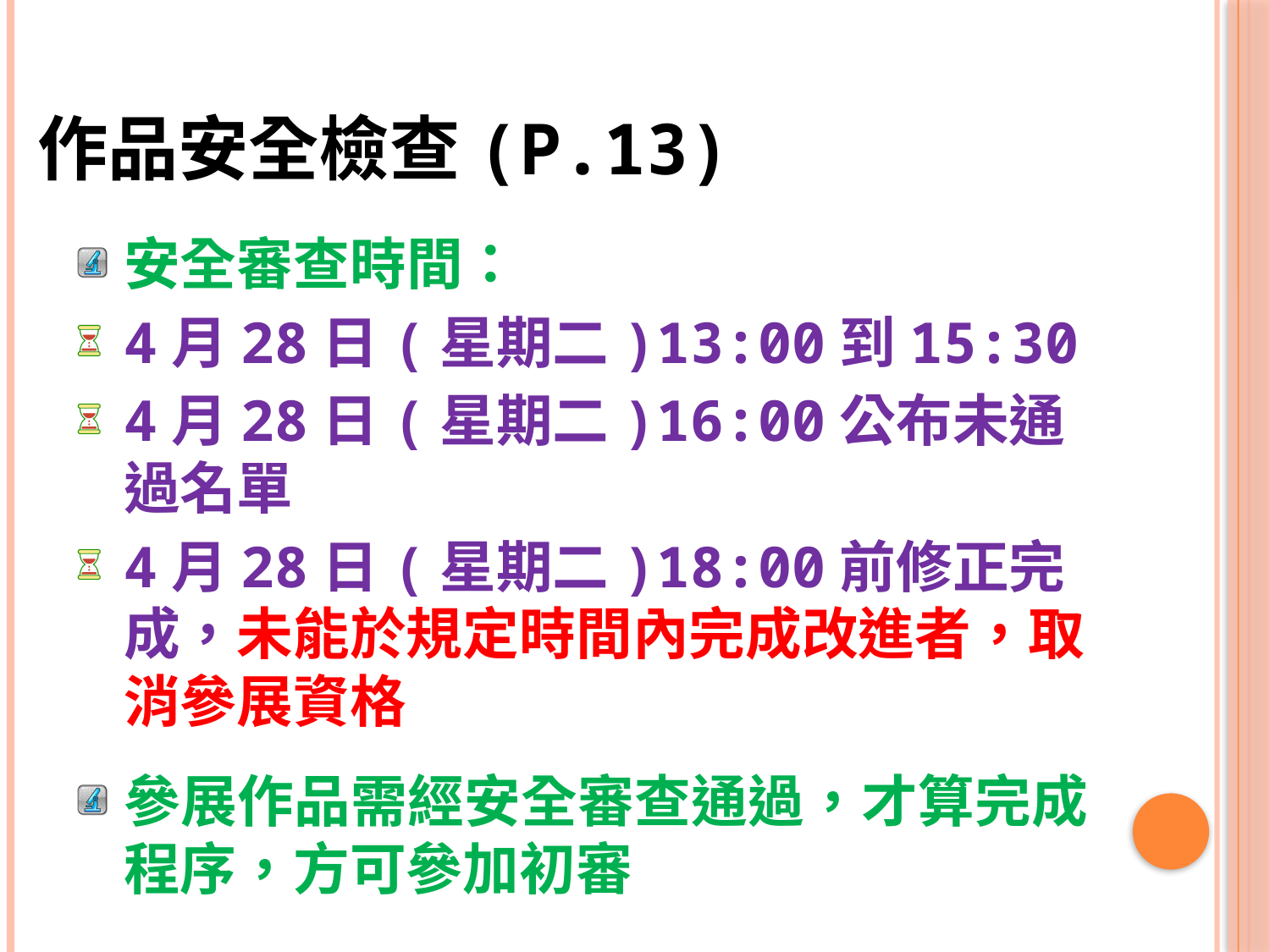

# 作品安全檢查(P.13)
安全審查時間：
4月28日(星期二)13:00到15:30
4月28日(星期二)16:00公布未通過名單
4月28日(星期二)18:00前修正完成，未能於規定時間內完成改進者，取消參展資格
參展作品需經安全審查通過，才算完成程序，方可參加初審